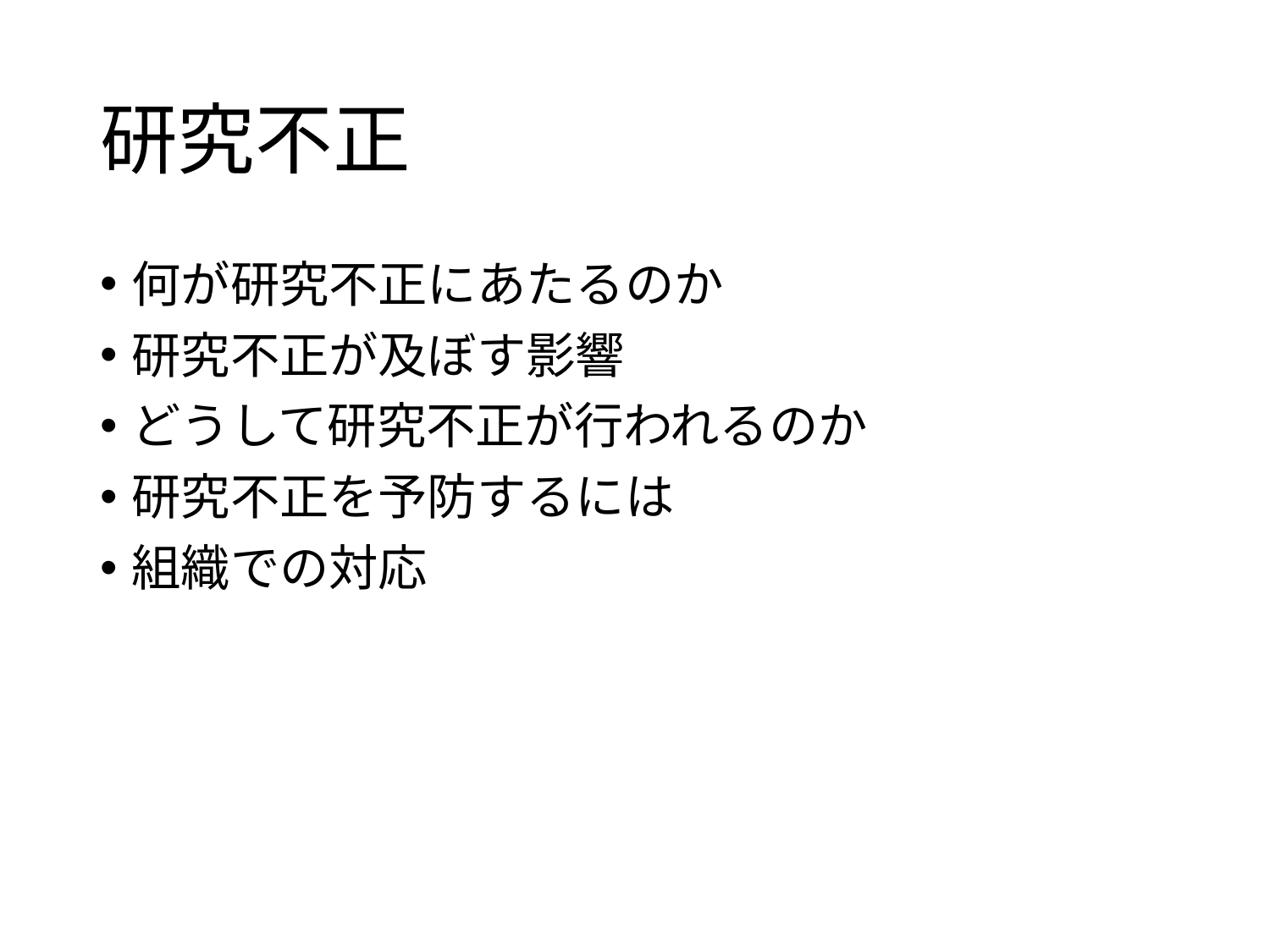

# 研究不正
何が研究不正にあたるのか
研究不正が及ぼす影響
どうして研究不正が行われるのか
研究不正を予防するには
組織での対応